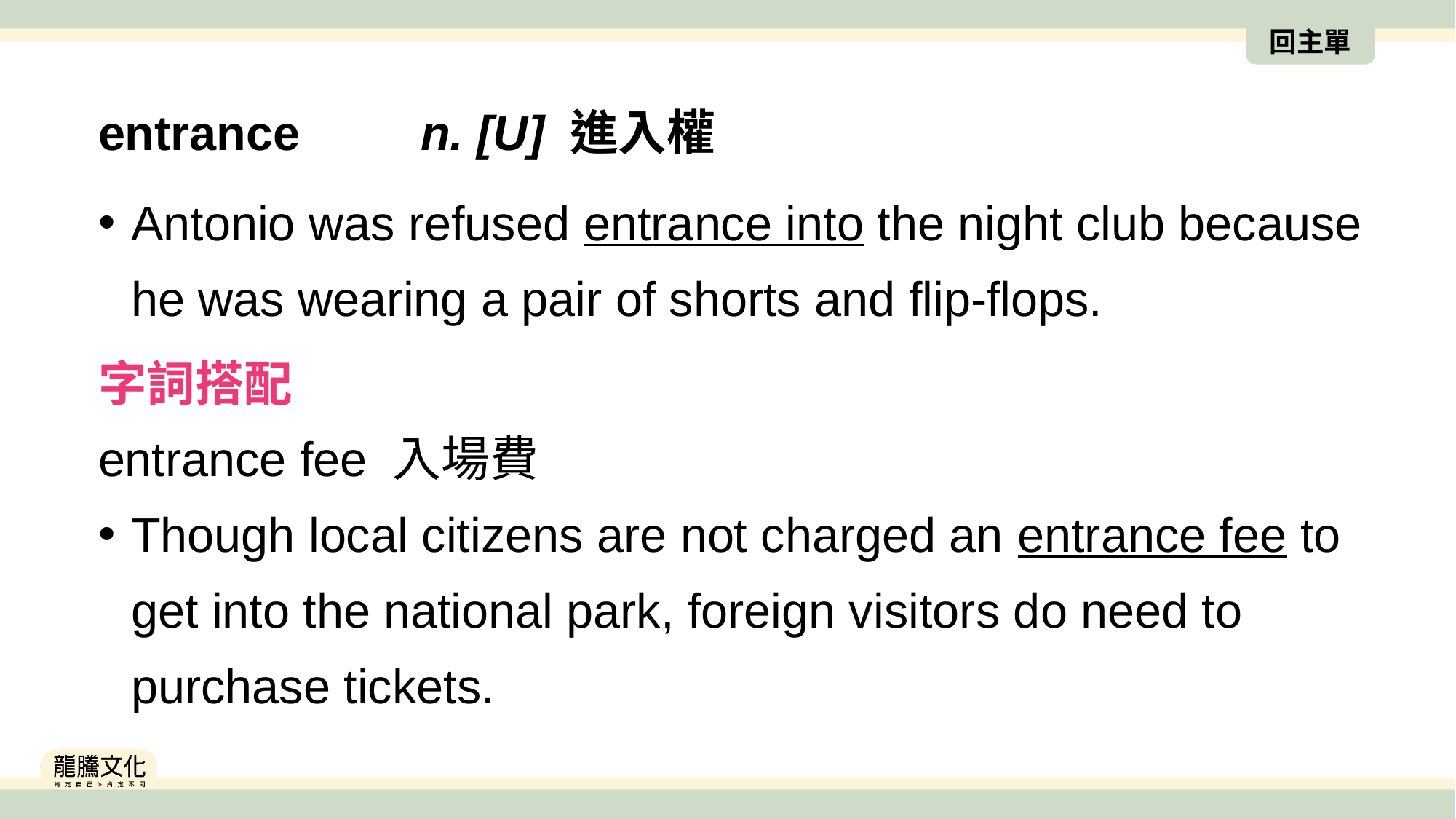

回主單
entrance　　n. [U] 進入權
Antonio was refused entrance into the night club because he was wearing a pair of shorts and flip-flops.
字詞搭配
entrance fee 入場費
Though local citizens are not charged an entrance fee to get into the national park, foreign visitors do need to purchase tickets.